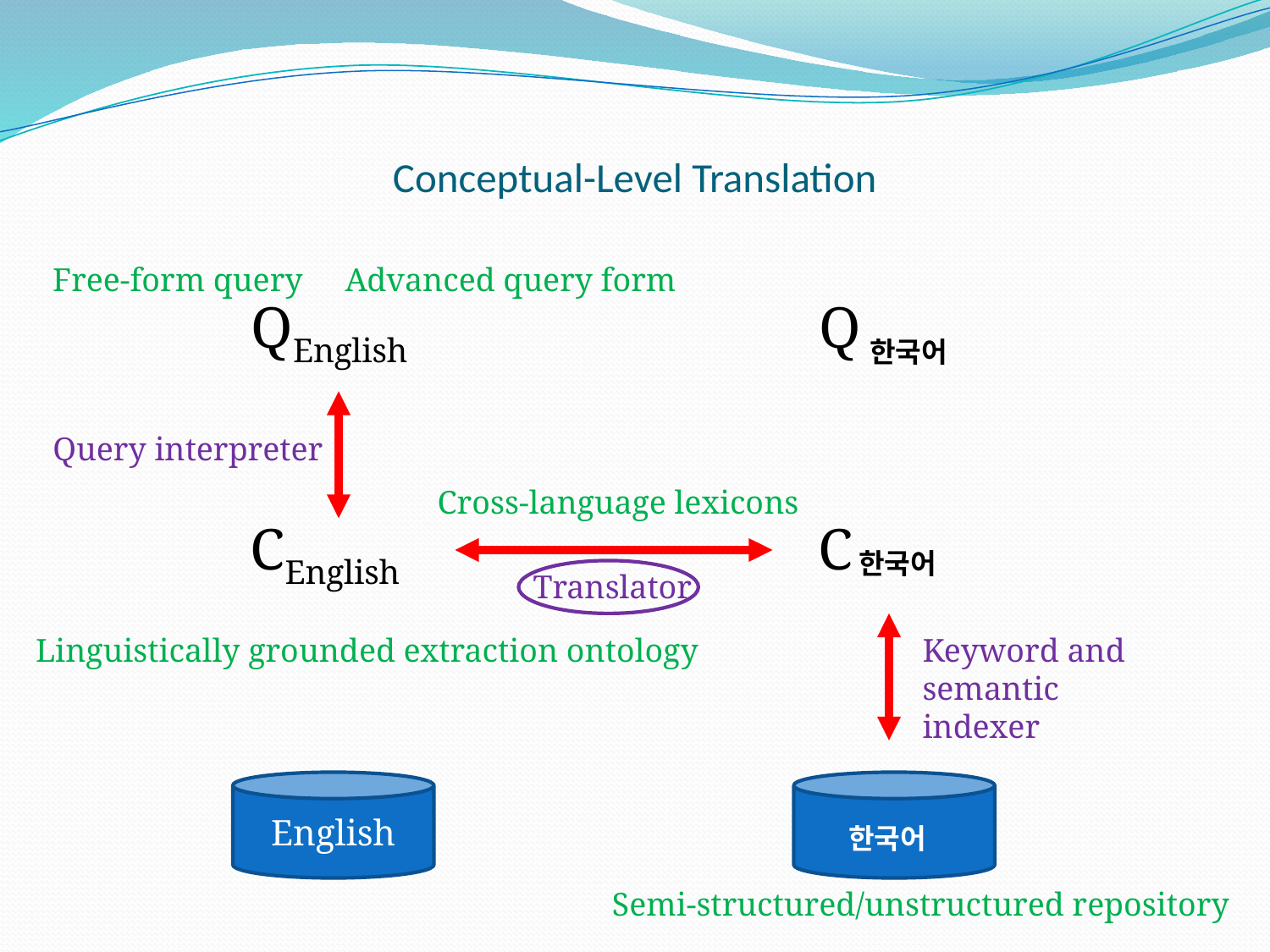

# Conceptual-Level Translation
Free-form query
Advanced query form
QEnglish
Q
한국어
Query interpreter
Cross-language lexicons
CEnglish
C
한국어

Translator
Linguistically grounded extraction ontology
Keyword and semantic indexer
English

한국어
Semi-structured/unstructured repository